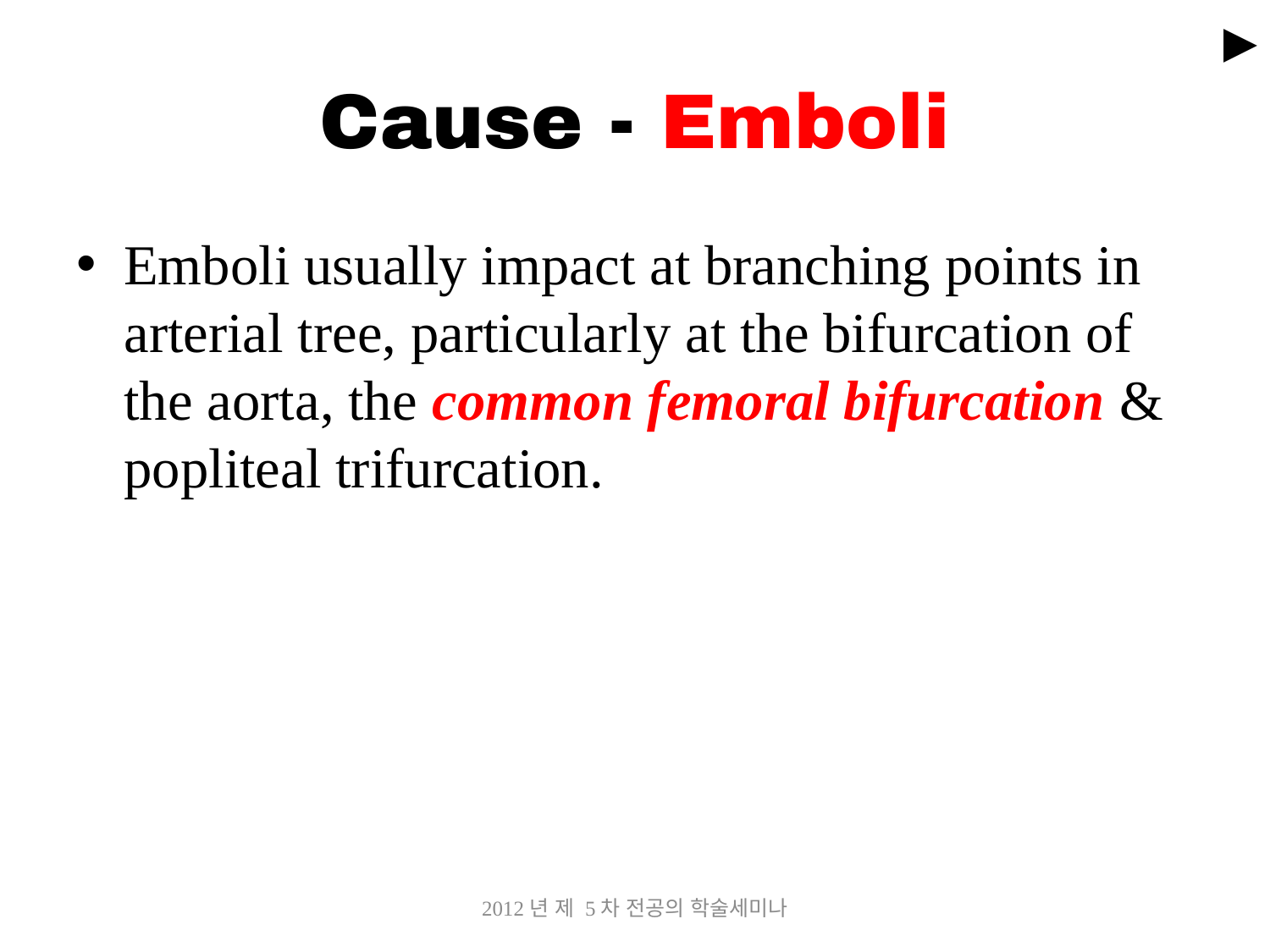

►
# Cause - Emboli
Emboli usually impact at branching points in arterial tree, particularly at the bifurcation of the aorta, the common femoral bifurcation & popliteal trifurcation.

2012년 제 5차 전공의 학술세미나